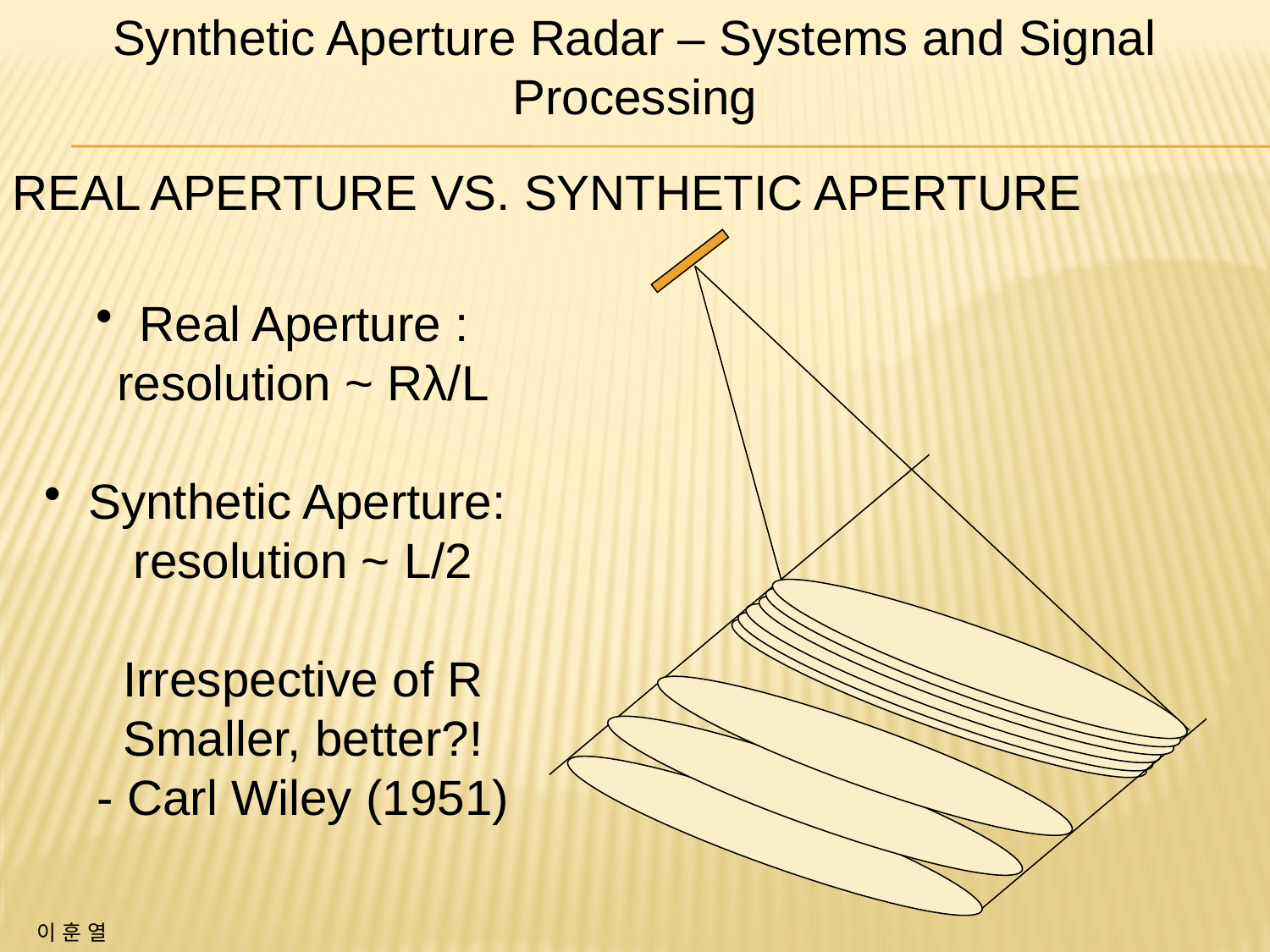

Synthetic Aperture Radar – Systems and Signal Processing
# Real Aperture vs. Synthetic Aperture

 Real Aperture :
   resolution ~ Rλ/L

 Synthetic Aperture:
   resolution ~ L/2

   Irrespective of R
   Smaller, better?!
   - Carl Wiley (1951)

이 훈 열